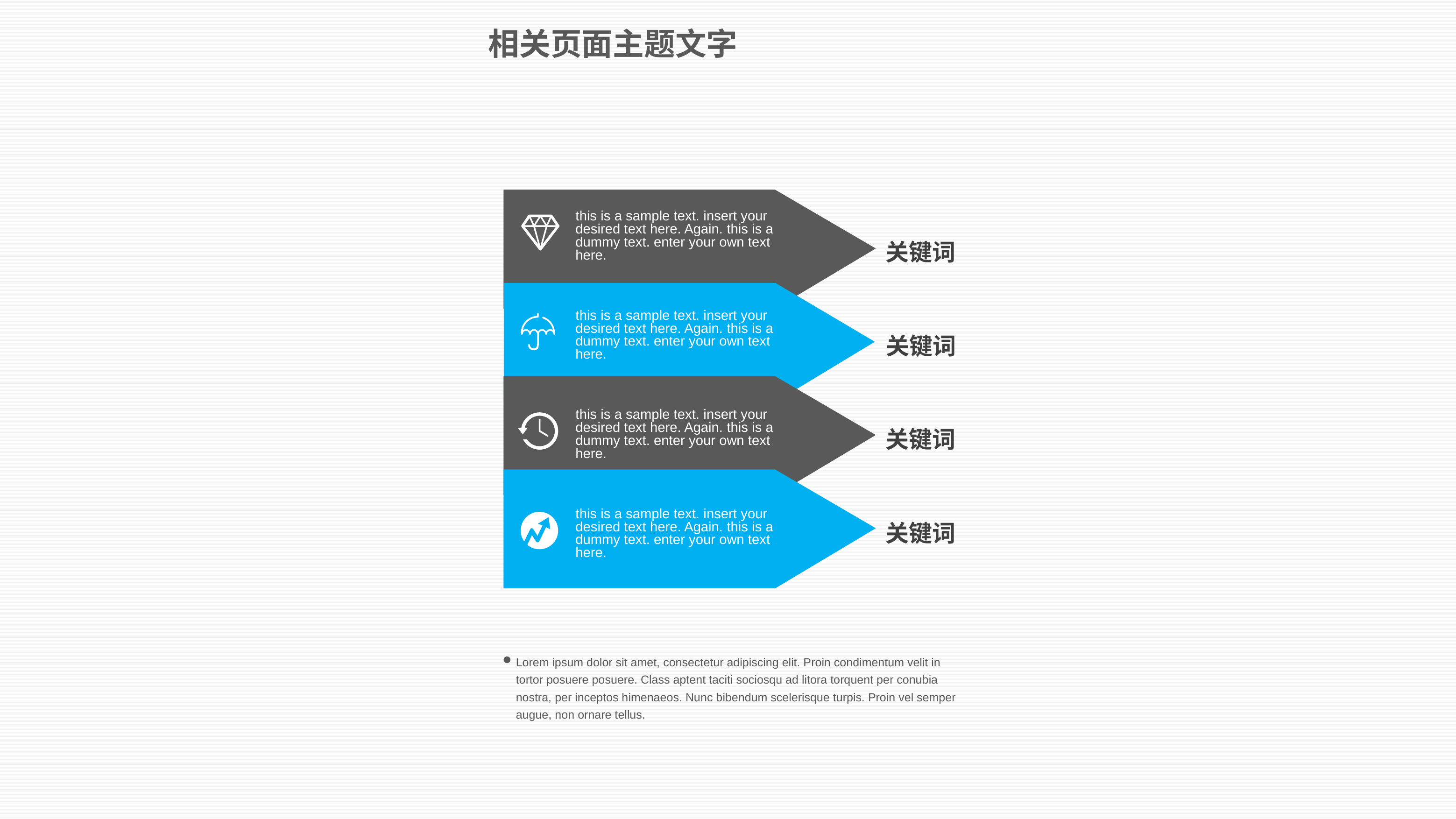

相关页面主题文字

this is a sample text. insert your desired text here. Again. this is a dummy text. enter your own text here.

关键词

this is a sample text. insert your desired text here. Again. this is a dummy text. enter your own text here.

关键词

this is a sample text. insert your desired text here. Again. this is a dummy text. enter your own text here.

关键词
this is a sample text. insert your desired text here. Again. this is a dummy text. enter your own text here.

关键词
Lorem ipsum dolor sit amet, consectetur adipiscing elit. Proin condimentum velit in tortor posuere posuere. Class aptent taciti sociosqu ad litora torquent per conubia nostra, per inceptos himenaeos. Nunc bibendum scelerisque turpis. Proin vel semper augue, non ornare tellus.